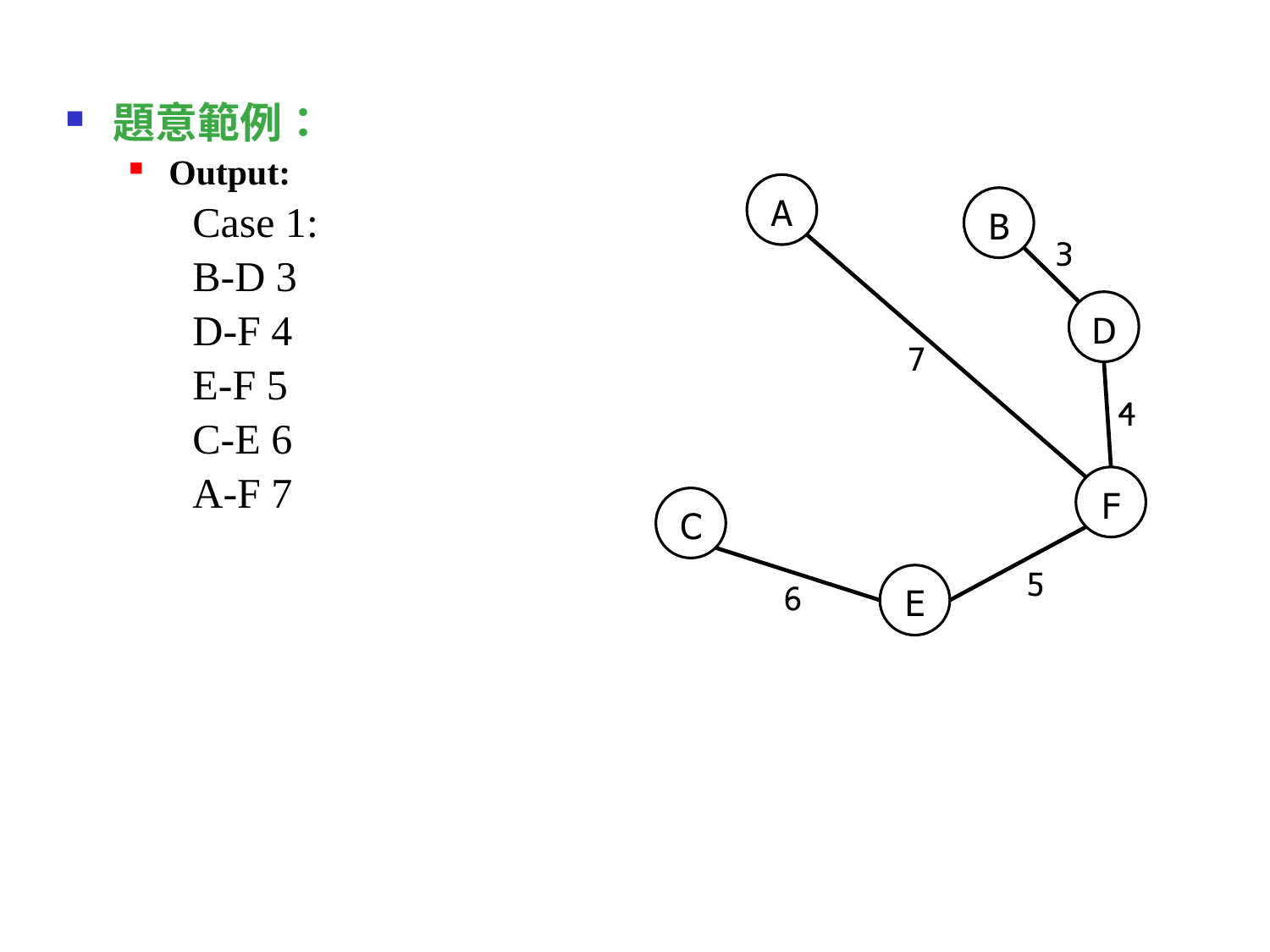

題意範例：
Output:
	Case 1:
	B-D 3
	D-F 4
	E-F 5
	C-E 6
	A-F 7
A
B
3
D
7
4
F
C
5
E
6